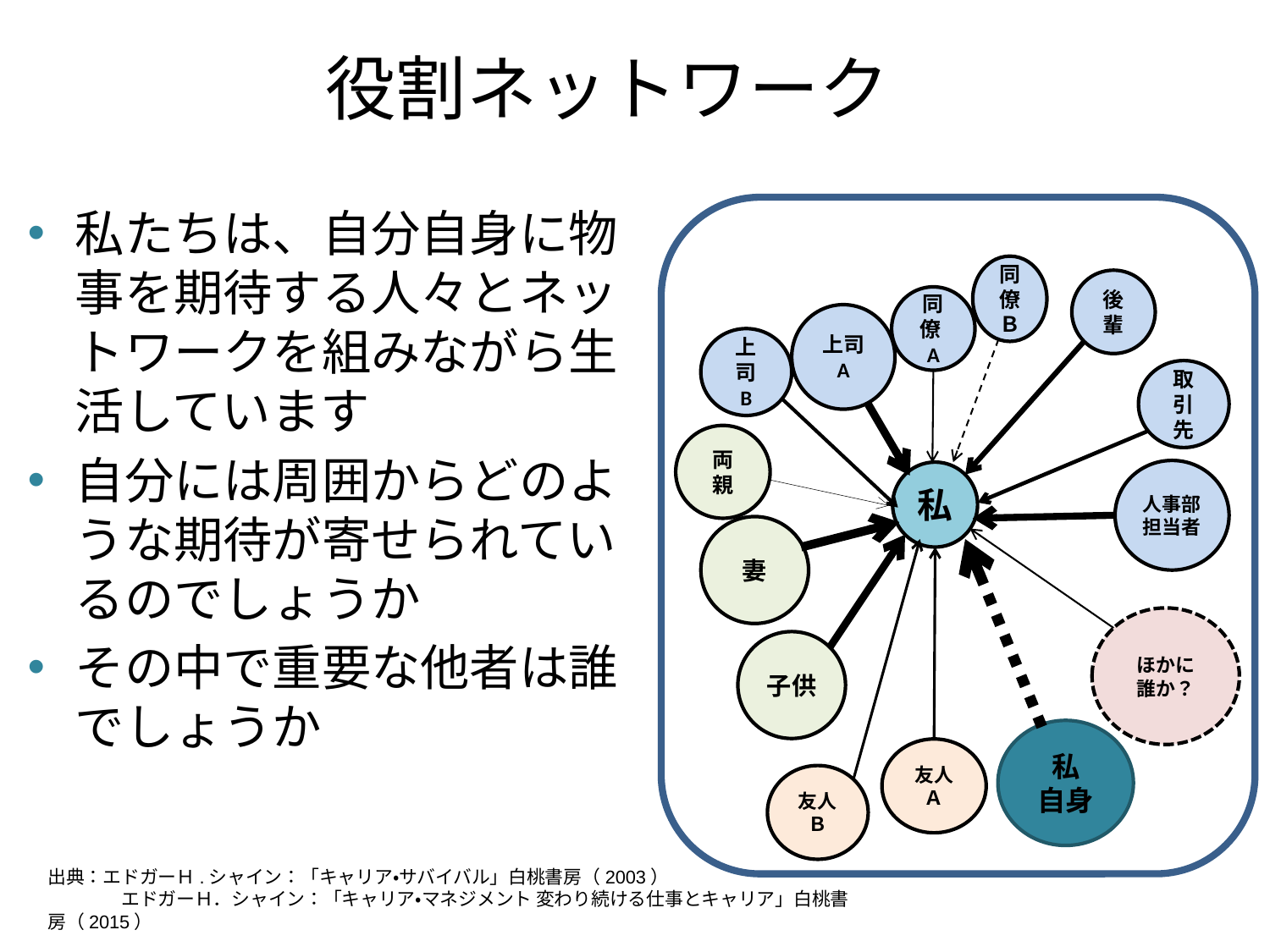

# 役割ネットワーク
私たちは、自分自身に物事を期待する人々とネットワークを組みながら生活しています
自分には周囲からどのような期待が寄せられているのでしょうか
その中で重要な他者は誰でしょうか

同僚Ｂ
後輩
同僚A
上司
A
上司
B
取引先
両親

人事部
担当者

私
妻
ほかに
誰か？
子供
私
自身
友人Ａ
友人Ｂ
出典：エドガーＨ.シャイン：「キャリア・サバイバル」白桃書房（2003）
　　　　エドガーＨ．シャイン：「キャリア・マネジメント 変わり続ける仕事とキャリア」白桃書房（2015）